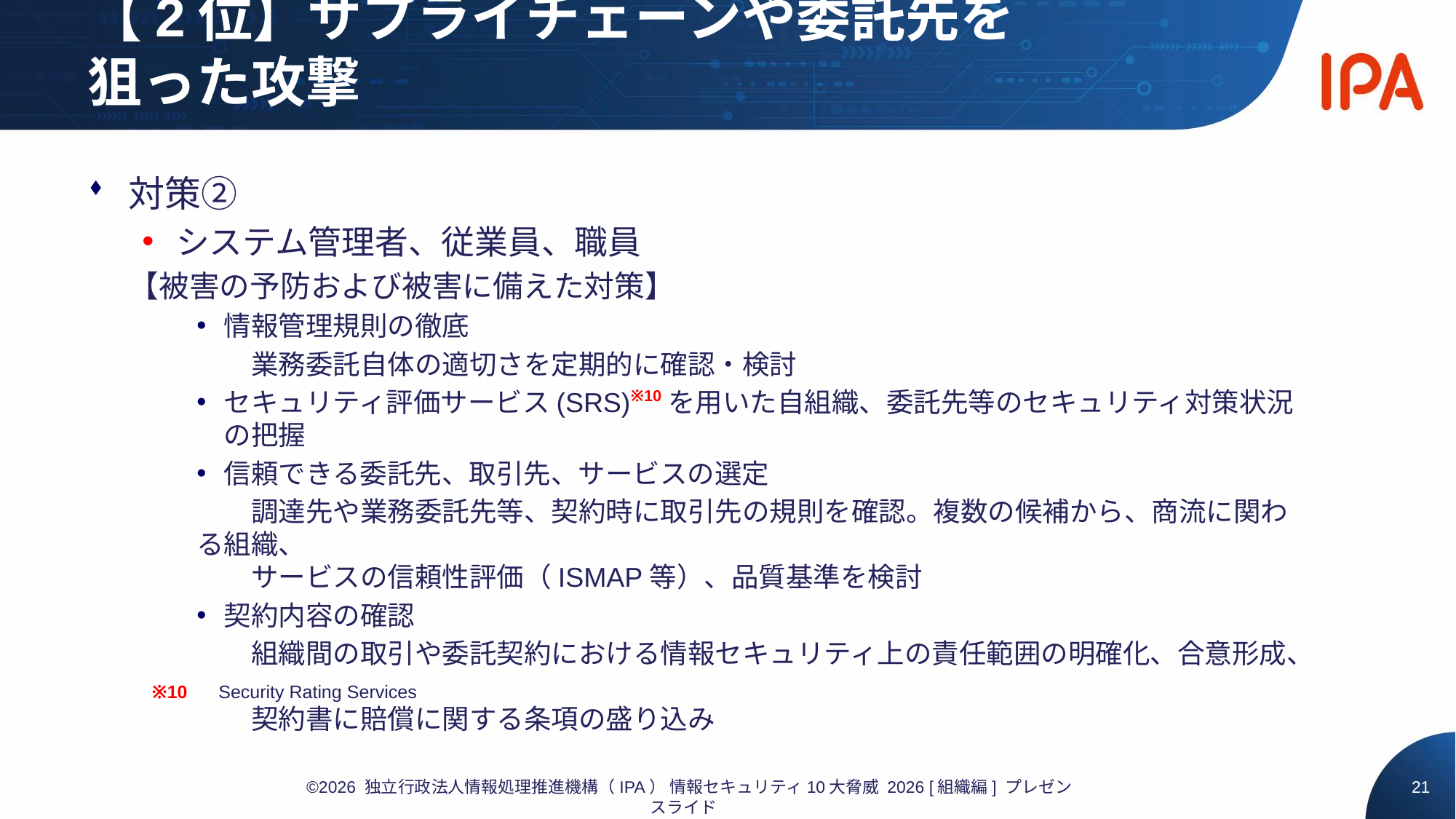

# 【2位】サプライチェーンや委託先を狙った攻撃
対策②
システム管理者、従業員、職員
【被害の予防および被害に備えた対策】
情報管理規則の徹底
　　業務委託自体の適切さを定期的に確認・検討
セキュリティ評価サービス(SRS)※10を用いた自組織、委託先等のセキュリティ対策状況の把握
信頼できる委託先、取引先、サービスの選定
　　調達先や業務委託先等、契約時に取引先の規則を確認。複数の候補から、商流に関わる組織、
　　サービスの信頼性評価（ISMAP等）、品質基準を検討
契約内容の確認
　　組織間の取引や委託契約における情報セキュリティ上の責任範囲の明確化、合意形成、
　　契約書に賠償に関する条項の盛り込み
※10　 Security Rating Services
21
©2026 独立行政法人情報処理推進機構（IPA） 情報セキュリティ10大脅威 2026 [組織編] プレゼンスライド